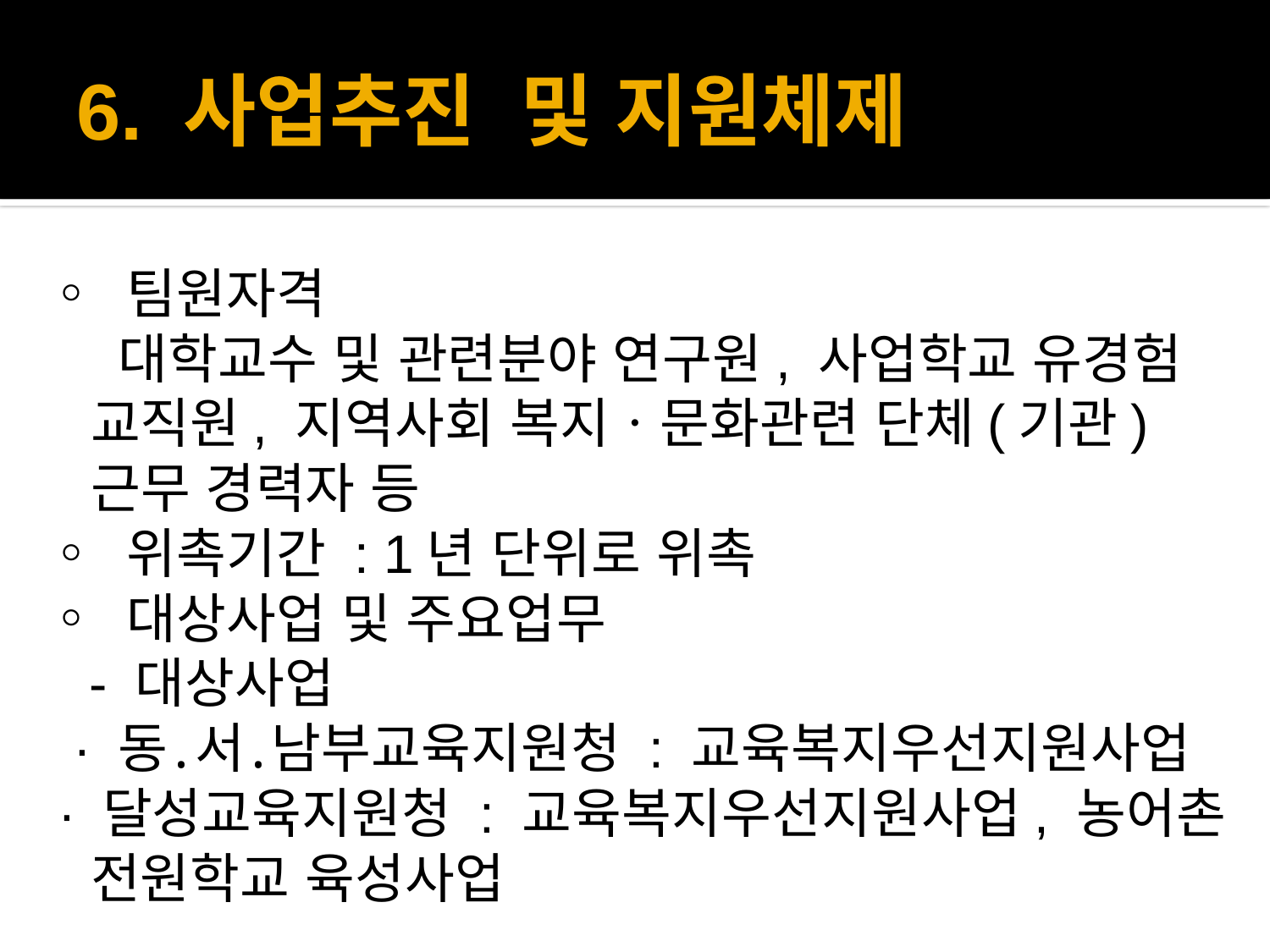

# 6. 사업추진  및 지원체제
◦ 팀원자격
    대학교수 및 관련분야 연구원, 사업학교 유경험 교직원, 지역사회 복지ㆍ문화관련 단체(기관) 근무 경력자 등
◦ 위촉기간 : 1년 단위로 위촉
◦ 대상사업 및 주요업무
   - 대상사업
  ∙ 동․서․남부교육지원청 : 교육복지우선지원사업
 ∙ 달성교육지원청 : 교육복지우선지원사업, 농어촌 전원학교 육성사업